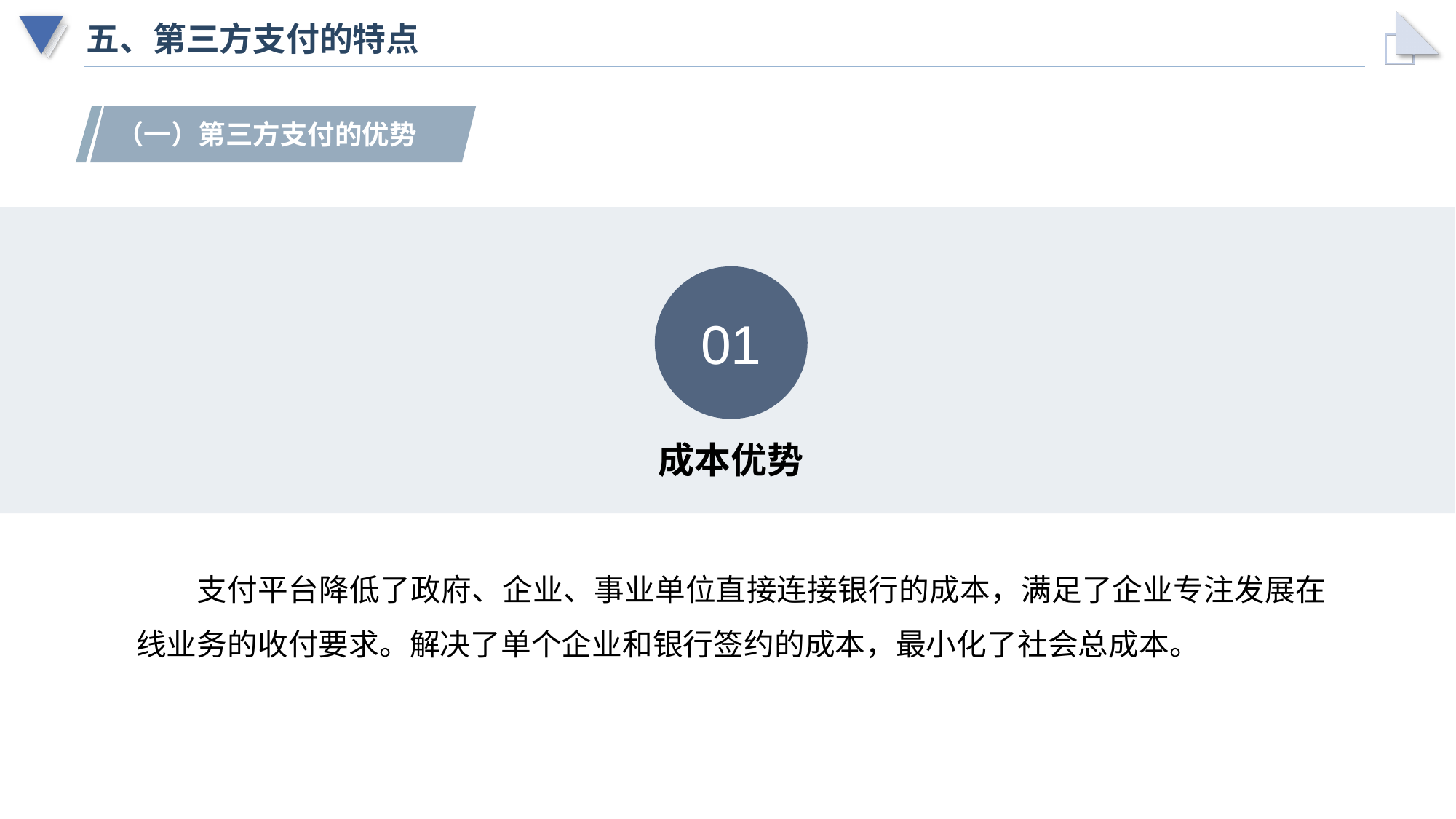

# 五、第三方支付的特点

（一）第三方支付的优势

01
成本优势
支付平台降低了政府、企业、事业单位直接连接银行的成本，满足了企业专注发展在线业务的收付要求。解决了单个企业和银行签约的成本，最小化了社会总成本。